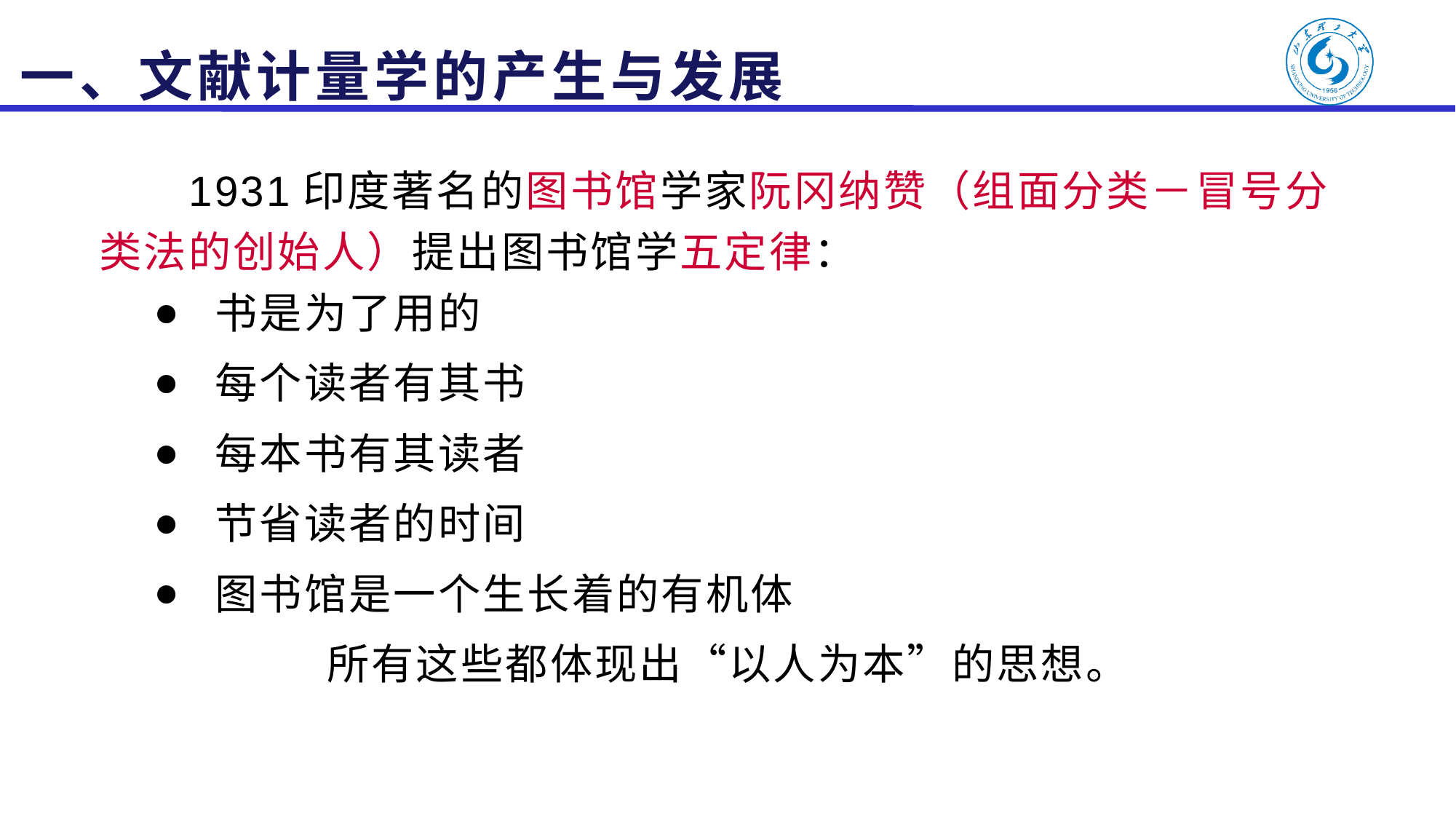

# 一、文献计量学的产生与发展
1931印度著名的图书馆学家阮冈纳赞（组面分类－冒号分类法的创始人）提出图书馆学五定律：
  书是为了用的
  每个读者有其书
  每本书有其读者
  节省读者的时间
  图书馆是一个生长着的有机体
所有这些都体现出“以人为本”的思想。